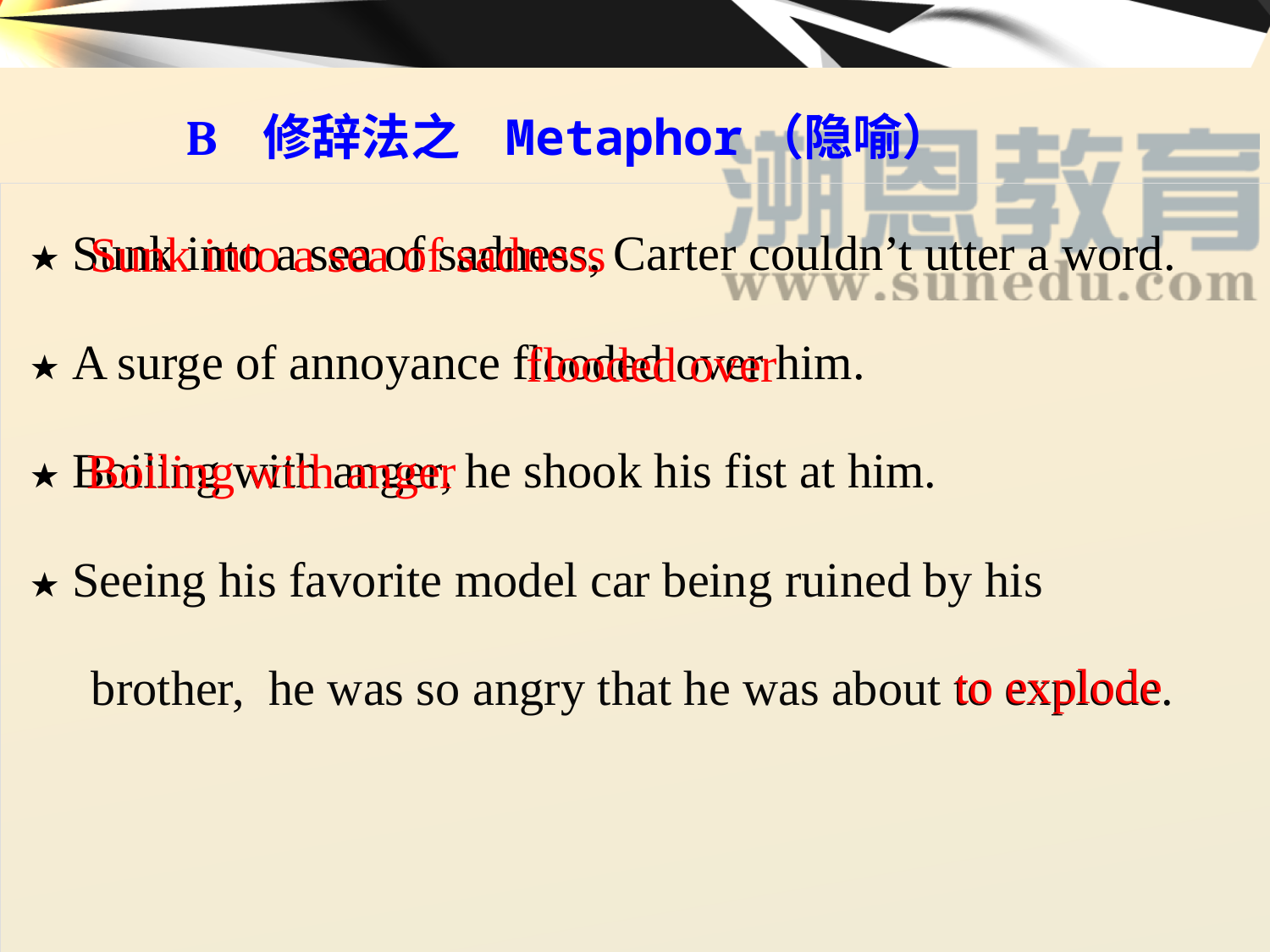

B   修辞法之   Metaphor（隐喻）
★ Sunk into a sea of sadness, Carter couldn’t utter a word.
★ A surge of annoyance flooded over him.
★ Boiling with anger, he shook his fist at him.
★ Seeing his favorite model car being ruined by his
     brother,  he was so angry that he was about to explode.

Sunk into a sea of sadness
flooded over
Boiling with anger
to explode